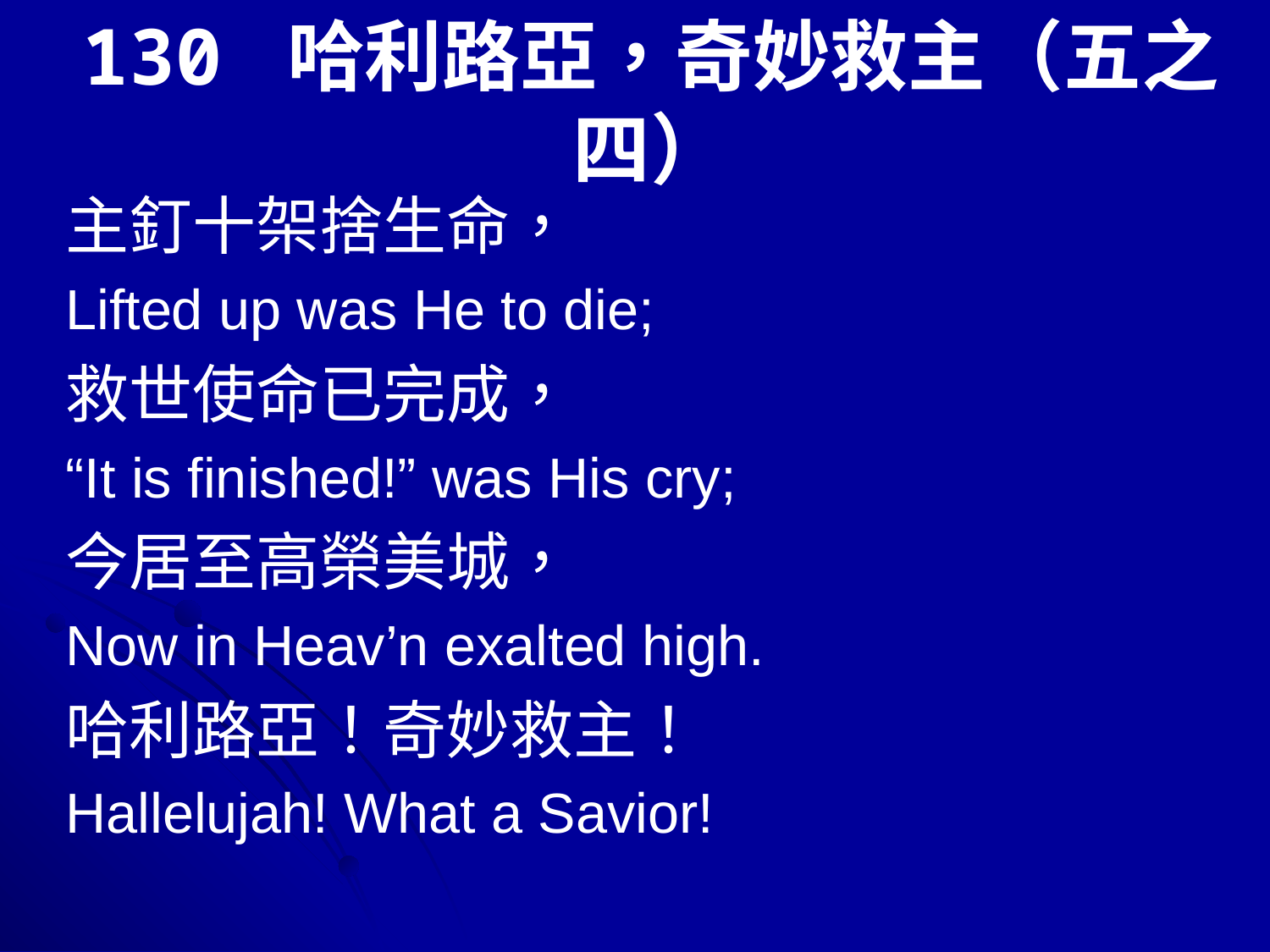

# 130 哈利路亞，奇妙救主（五之四）
主釘十架捨生命，
Lifted up was He to die;
救世使命已完成，
“It is finished!” was His cry;
今居至高榮美城，
Now in Heav’n exalted high.
哈利路亞！奇妙救主！
Hallelujah! What a Savior!